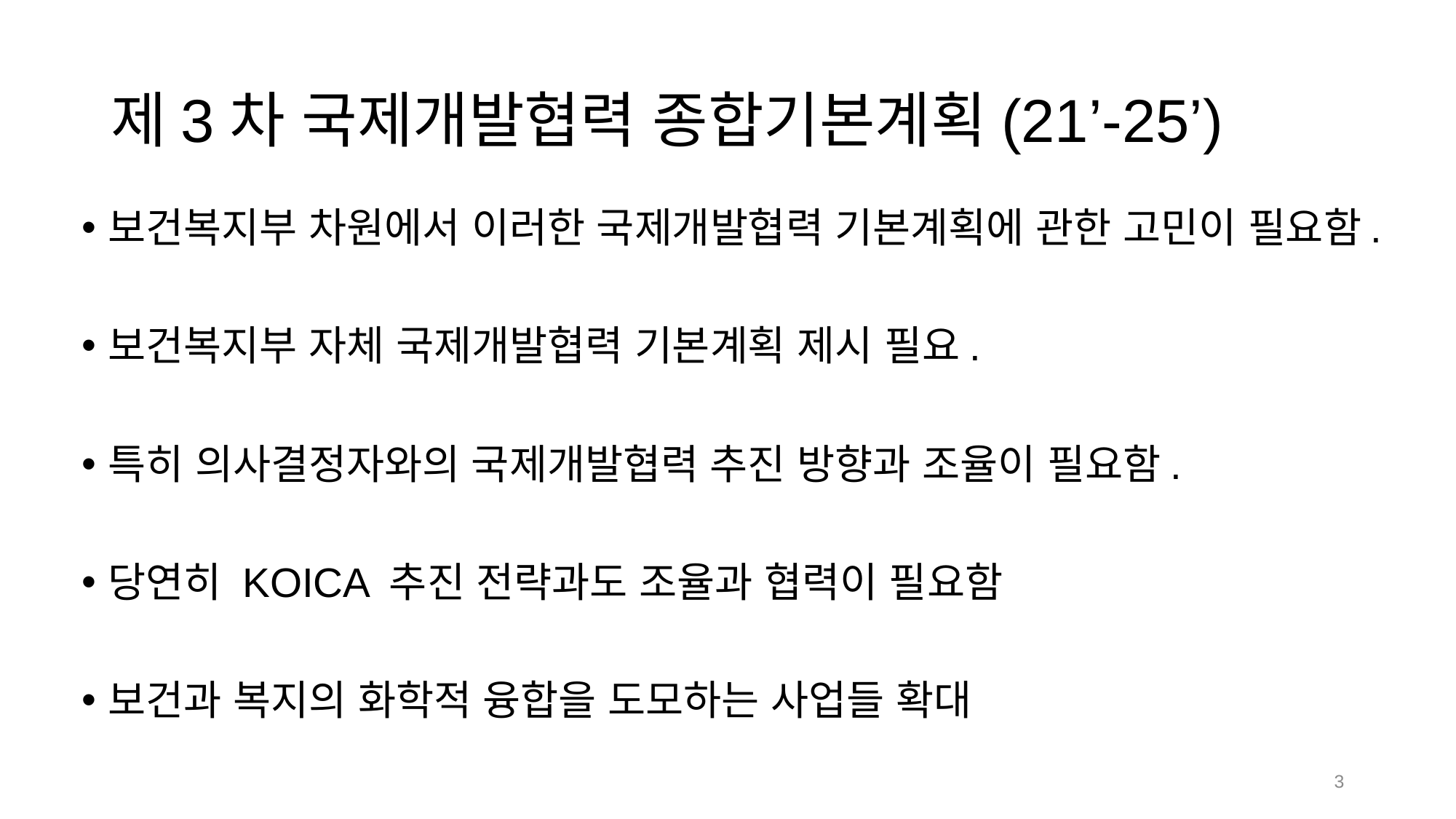

# 제3차 국제개발협력 종합기본계획(21’-25’)
보건복지부 차원에서 이러한 국제개발협력 기본계획에 관한 고민이 필요함.

보건복지부 자체 국제개발협력 기본계획 제시 필요.

특히 의사결정자와의 국제개발협력 추진 방향과 조율이 필요함.

당연히 KOICA 추진 전략과도 조율과 협력이 필요함

보건과 복지의 화학적 융합을 도모하는 사업들 확대
3